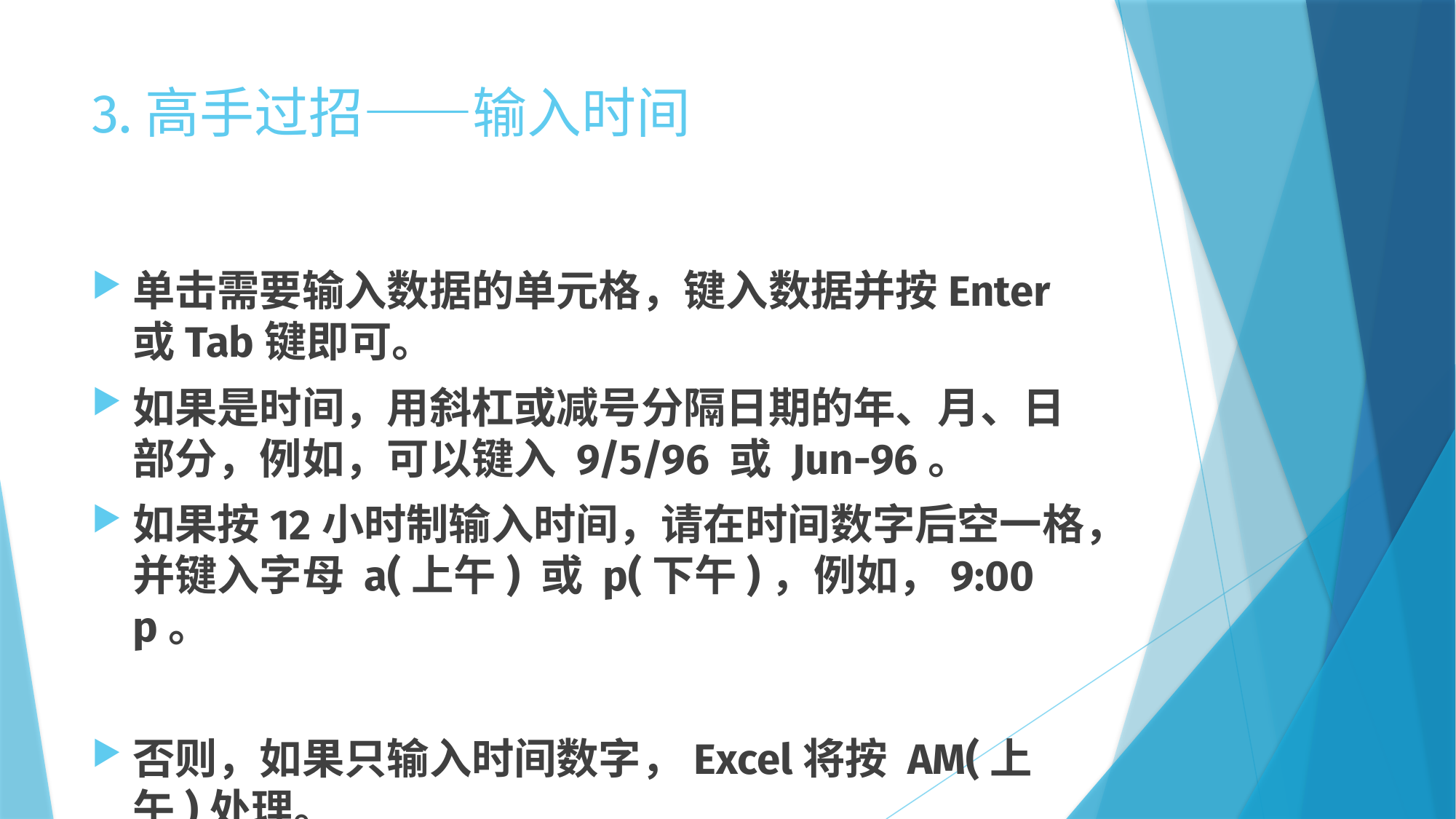

# 3.高手过招——输入时间
单击需要输入数据的单元格，键入数据并按Enter或Tab键即可。
如果是时间，用斜杠或减号分隔日期的年、月、日部分，例如，可以键入 9/5/96 或 Jun-96。
如果按12小时制输入时间，请在时间数字后空一格，并键入字母 a(上午) 或 p(下午)，例如，9:00 p。

否则，如果只输入时间数字，Excel将按 AM(上午)处理。